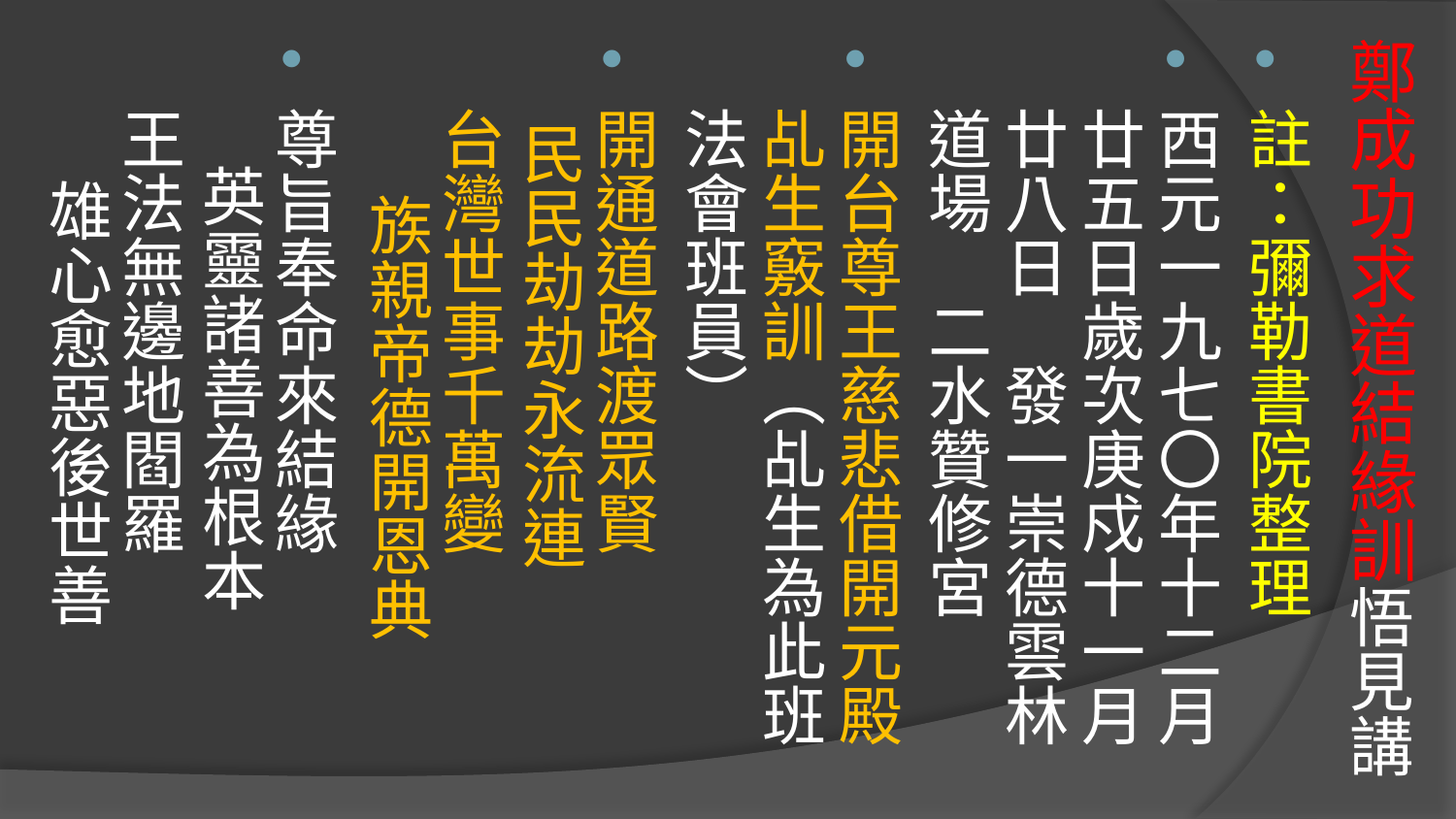

# 鄭成功求道結緣訓悟見講
註：彌勒書院整理
西元一九七〇年十二月廿五日歲次庚戍十一月廿八日　發一崇德雲林道場　二水贊修宮
開台尊王慈悲借開元殿乩生竅訓（乩生為此班法會班員）
開通道路渡眾賢　             民民劫劫永流連
台灣世事千萬變　                  族親帝德開恩典
尊旨奉命來結緣　                英靈諸善為根本
王法無邊地閻羅　                 雄心愈惡後世善